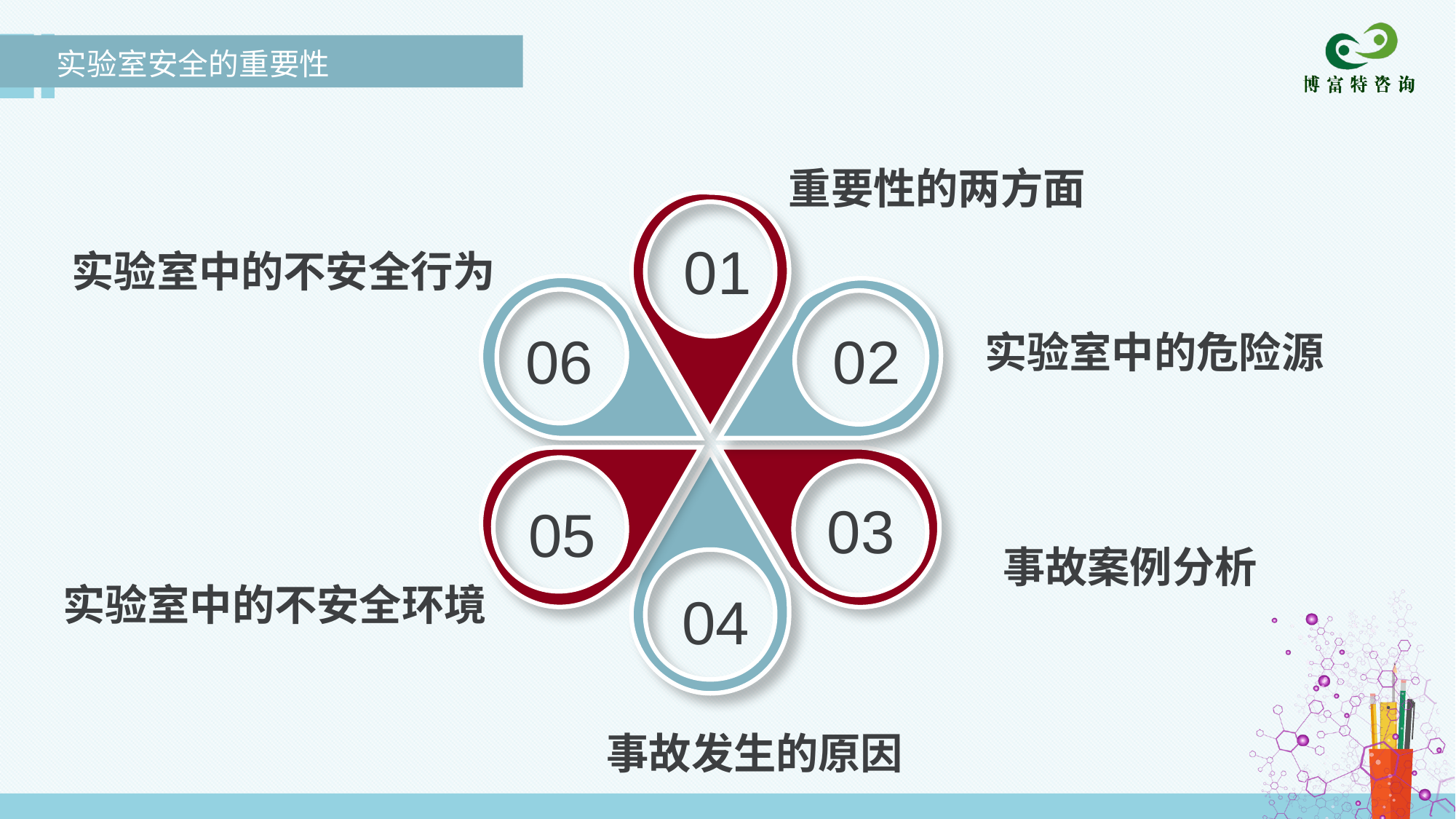

实验室安全的重要性
重要性的两方面

01
实验室中的不安全行为

06

02
实验室中的危险源

05

03

04
事故案例分析
实验室中的不安全环境
事故发生的原因